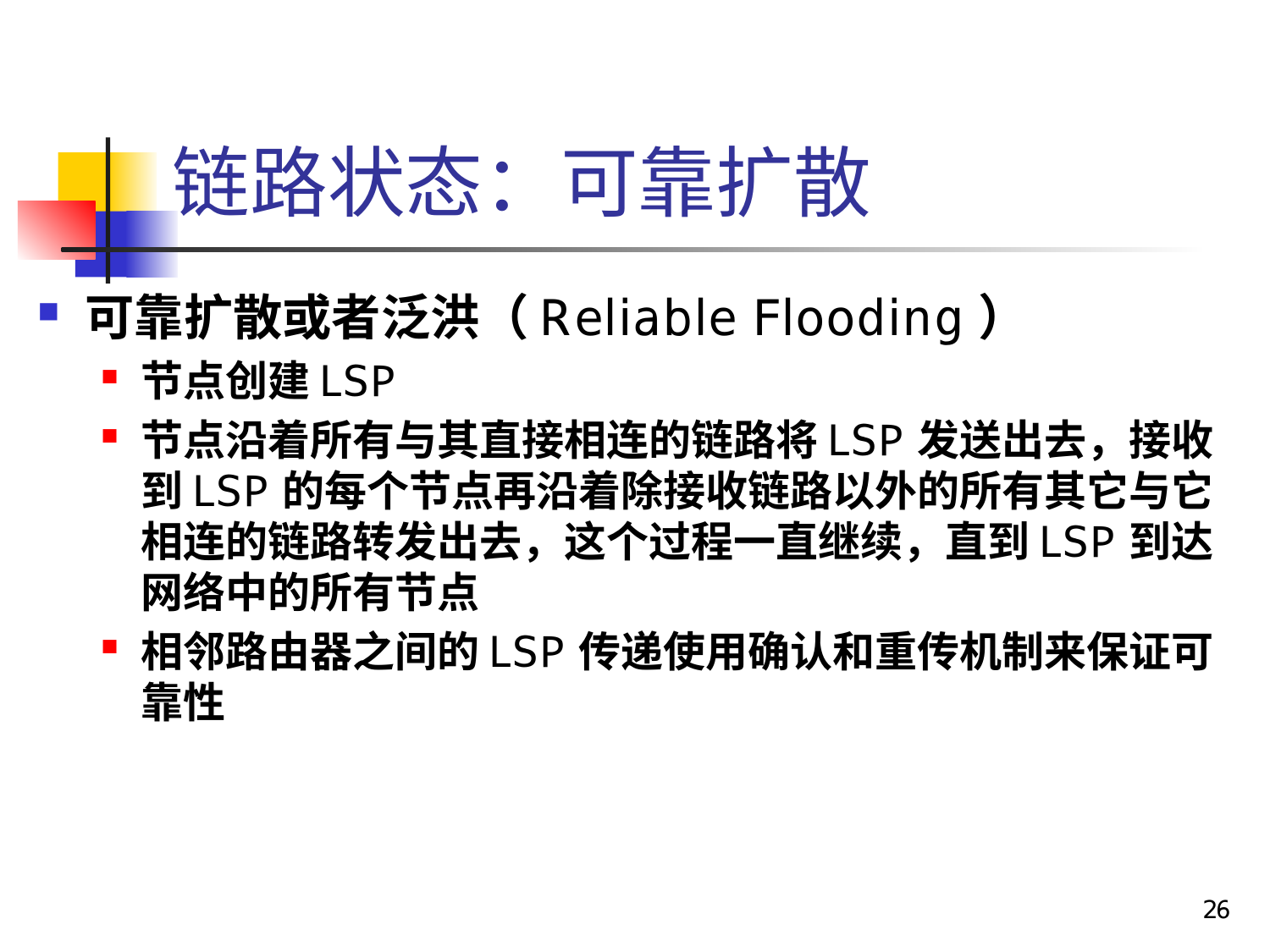

# 链路状态：可靠扩散
可靠扩散或者泛洪（Reliable Flooding）
节点创建LSP
节点沿着所有与其直接相连的链路将LSP发送出去，接收到LSP的每个节点再沿着除接收链路以外的所有其它与它相连的链路转发出去，这个过程一直继续，直到LSP到达网络中的所有节点
相邻路由器之间的LSP传递使用确认和重传机制来保证可靠性
26